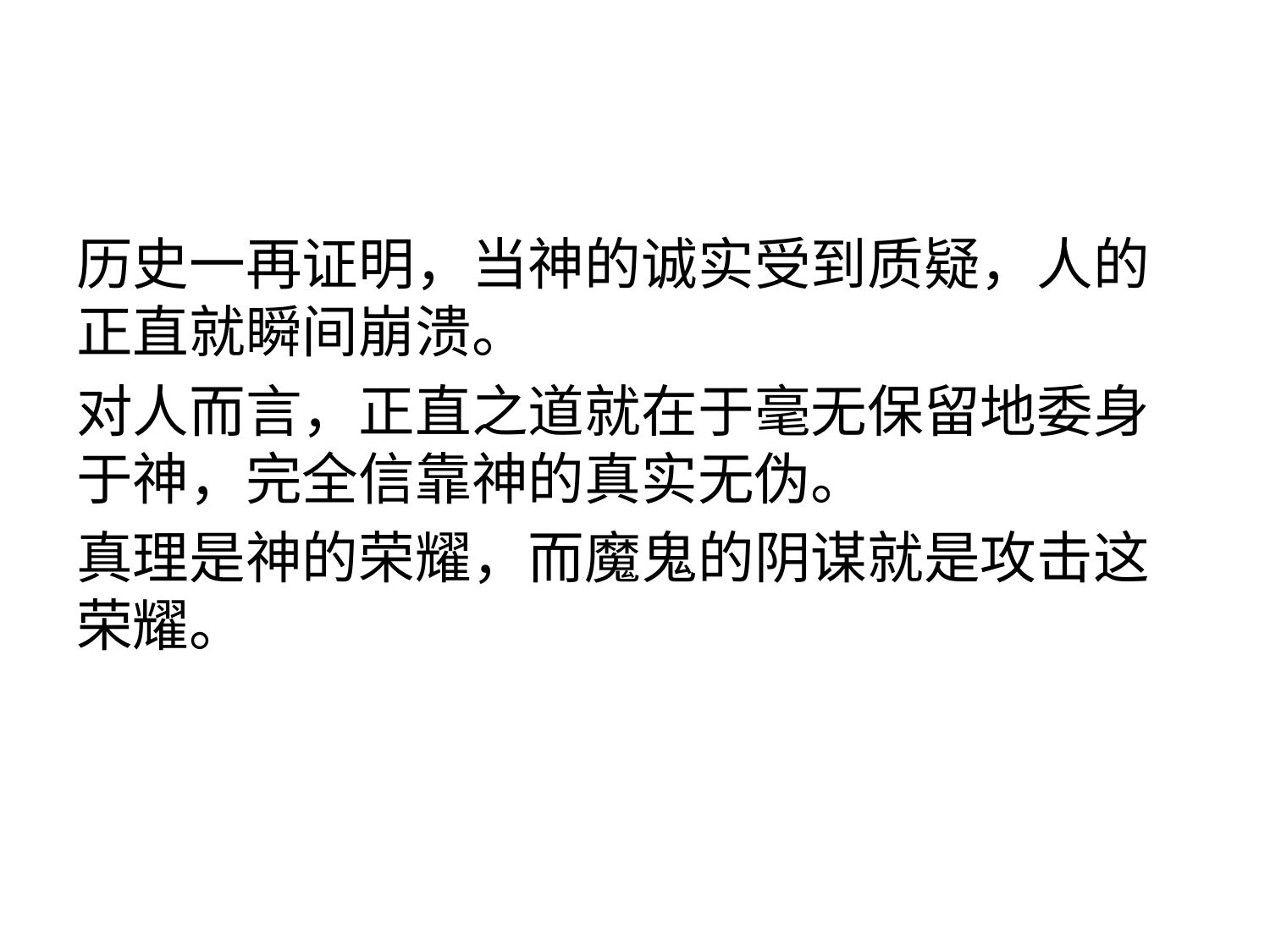

#
历史一再证明，当神的诚实受到质疑，人的正直就瞬间崩溃。
对人而言，正直之道就在于毫无保留地委身于神，完全信靠神的真实无伪。
真理是神的荣耀，而魔鬼的阴谋就是攻击这荣耀。